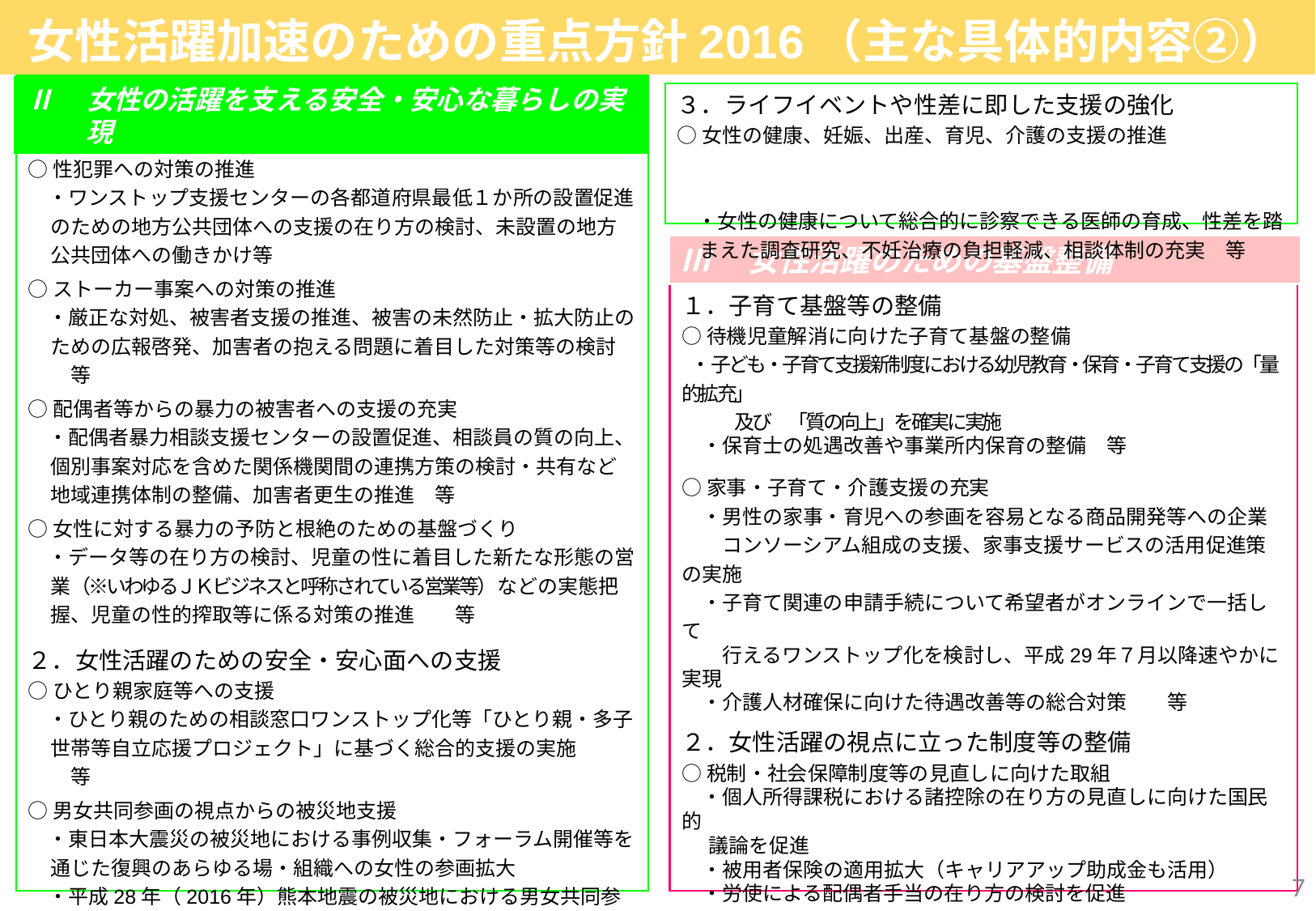

女性活躍加速のための重点方針2016（主な具体的内容②）

１．女性に対するあらゆる暴力の根絶
○性犯罪への対策の推進
　・ワンストップ支援センターの各都道府県最低１か所の設置促進のための地方公共団体への支援の在り方の検討、未設置の地方公共団体への働きかけ等

○ストーカー事案への対策の推進
　・厳正な対処、被害者支援の推進、被害の未然防止・拡大防止のための広報啓発、加害者の抱える問題に着目した対策等の検討　等

○配偶者等からの暴力の被害者への支援の充実
　・配偶者暴力相談支援センターの設置促進、相談員の質の向上、個別事案対応を含めた関係機関間の連携方策の検討・共有など地域連携体制の整備、加害者更生の推進　等

○女性に対する暴力の予防と根絶のための基盤づくり
　・データ等の在り方の検討、児童の性に着目した新たな形態の営業（※いわゆるＪＫビジネスと呼称されている営業等）などの実態把握、児童の性的搾取等に係る対策の推進　　等

２．女性活躍のための安全・安心面への支援
○ひとり親家庭等への支援
　・ひとり親のための相談窓口ワンストップ化等「ひとり親・多子世帯等自立応援プロジェクト」に基づく総合的支援の実施　　　等

○男女共同参画の視点からの被災地支援
　・東日本大震災の被災地における事例収集・フォーラム開催等を通じた復興のあらゆる場・組織への女性の参画拡大
　・平成28年（2016年）熊本地震の被災地における男女共同参画の視点からのニーズ等の把握、被災者支援に資する情報提供の充実　等

Ⅱ　女性の活躍を支える安全・安心な暮らしの実現
３．ライフイベントや性差に即した支援の強化
○女性の健康、妊娠、出産、育児、介護の支援の推進
　・女性の健康について総合的に診察できる医師の育成、性差を踏まえた調査研究、不妊治療の負担軽減、相談体制の充実　等

Ⅲ　女性活躍のための基盤整備
１．子育て基盤等の整備
○待機児童解消に向けた子育て基盤の整備
 ・子ども・子育て支援新制度における幼児教育・保育・子育て支援の「量的拡充」
　　　及び　「質の向上」を確実に実施
　・保育士の処遇改善や事業所内保育の整備　等

○家事・子育て・介護支援の充実
　・男性の家事・育児への参画を容易となる商品開発等への企業
　　コンソーシアム組成の支援、家事支援サービスの活用促進策の実施
　・子育て関連の申請手続について希望者がオンラインで一括して
　　行えるワンストップ化を検討し、平成29年７月以降速やかに実現
　・介護人材確保に向けた待遇改善等の総合対策　　等

２．女性活躍の視点に立った制度等の整備
○税制・社会保障制度等の見直しに向けた取組
　・個人所得課税における諸控除の在り方の見直しに向けた国民的
     議論を促進
　・被用者保険の適用拡大（キャリアアップ助成金も活用）
　・労使による配偶者手当の在り方の検討を促進

○通称使用の拡大
　・マイナンバーカードに本人からの届出により旧姓併記が可能となる
　　よう速やかに必要な準備を進める　　　　　　　　　　　　　　　　　　等

7